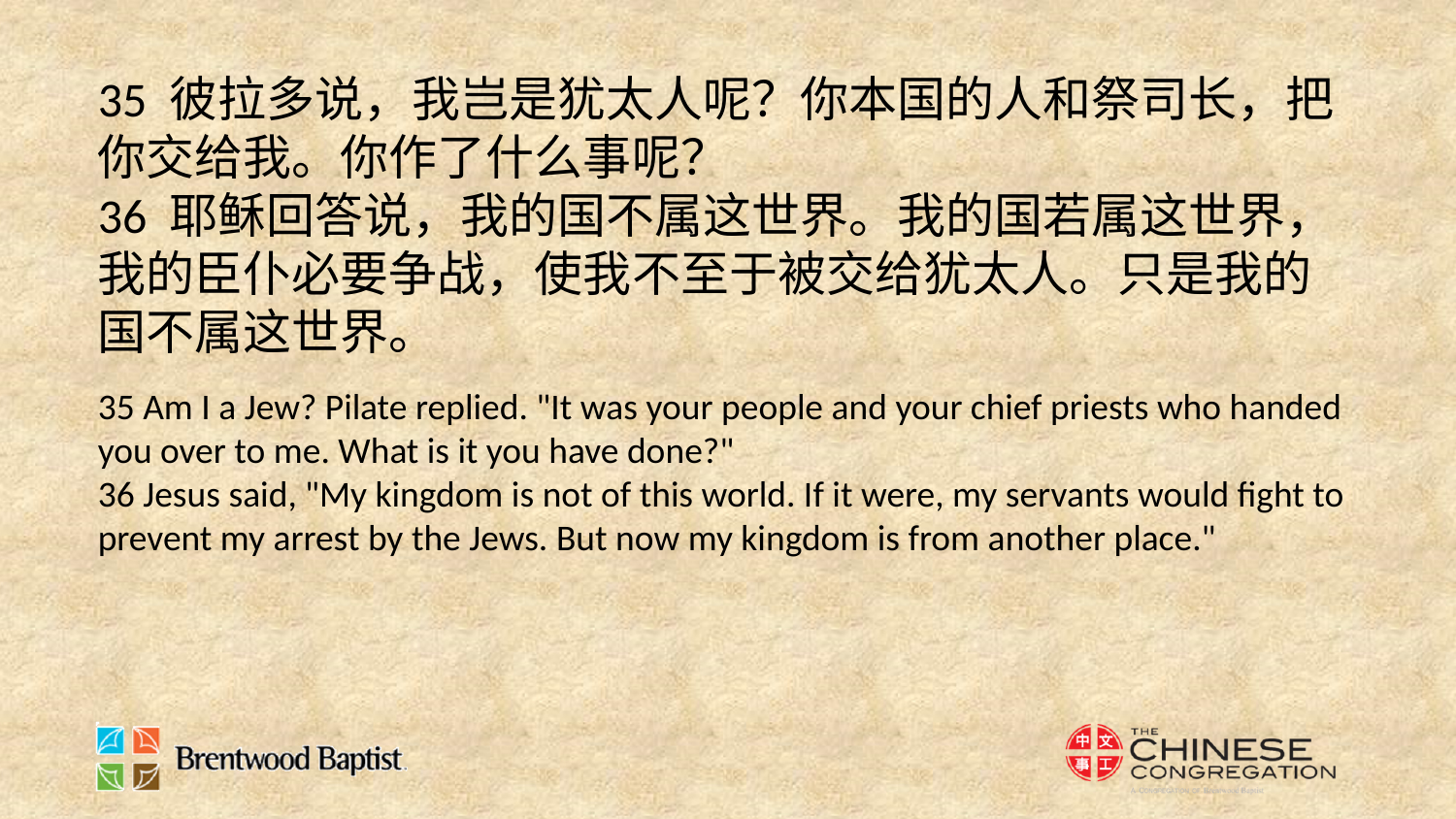

35 彼拉多说，我岂是犹太人呢？你本国的人和祭司长，把你交给我。你作了什么事呢？
36 耶稣回答说，我的国不属这世界。我的国若属这世界，我的臣仆必要争战，使我不至于被交给犹太人。只是我的国不属这世界。

35 Am I a Jew? Pilate replied. "It was your people and your chief priests who handed you over to me. What is it you have done?"
36 Jesus said, "My kingdom is not of this world. If it were, my servants would fight to prevent my arrest by the Jews. But now my kingdom is from another place."